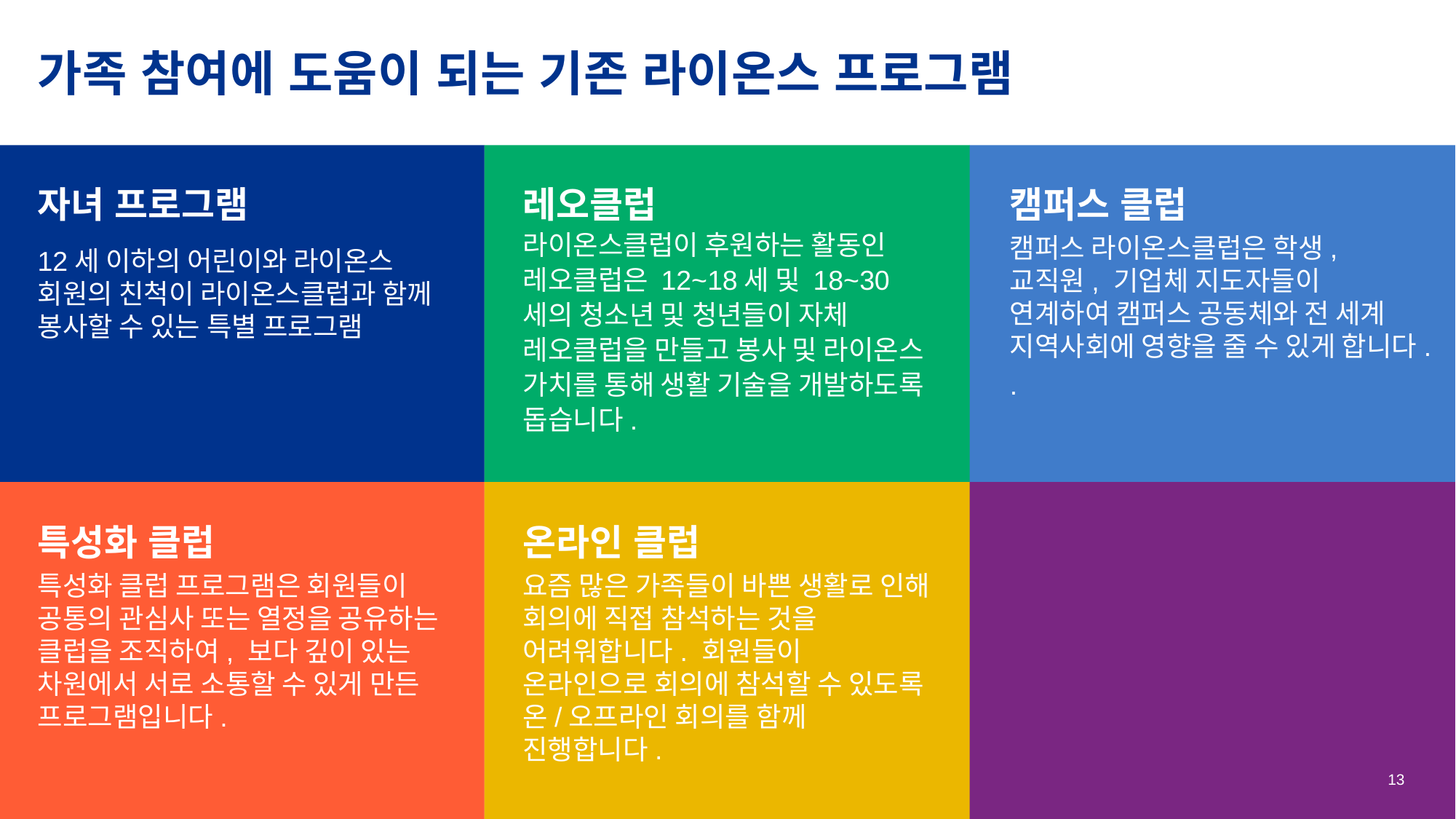

가족 참여에 도움이 되는 기존 라이온스 프로그램

자녀 프로그램

레오클럽
라이온스클럽이 후원하는 활동인 레오클럽은 12~18세 및 18~30세의 청소년 및 청년들이 자체 레오클럽을 만들고 봉사 및 라이온스 가치를 통해 생활 기술을 개발하도록 돕습니다.
캠퍼스 클럽
캠퍼스 라이온스클럽은 학생, 교직원, 기업체 지도자들이 연계하여 캠퍼스 공동체와 전 세계 지역사회에 영향을 줄 수 있게 합니다.
.
12세 이하의 어린이와 라이온스 회원의 친척이 라이온스클럽과 함께 봉사할 수 있는 특별 프로그램
특성화 클럽
특성화 클럽 프로그램은 회원들이 공통의 관심사 또는 열정을 공유하는 클럽을 조직하여, 보다 깊이 있는 차원에서 서로 소통할 수 있게 만든 프로그램입니다.
온라인 클럽
요즘 많은 가족들이 바쁜 생활로 인해 회의에 직접 참석하는 것을 어려워합니다. 회원들이 온라인으로 회의에 참석할 수 있도록 온/오프라인 회의를 함께 진행합니다.

13